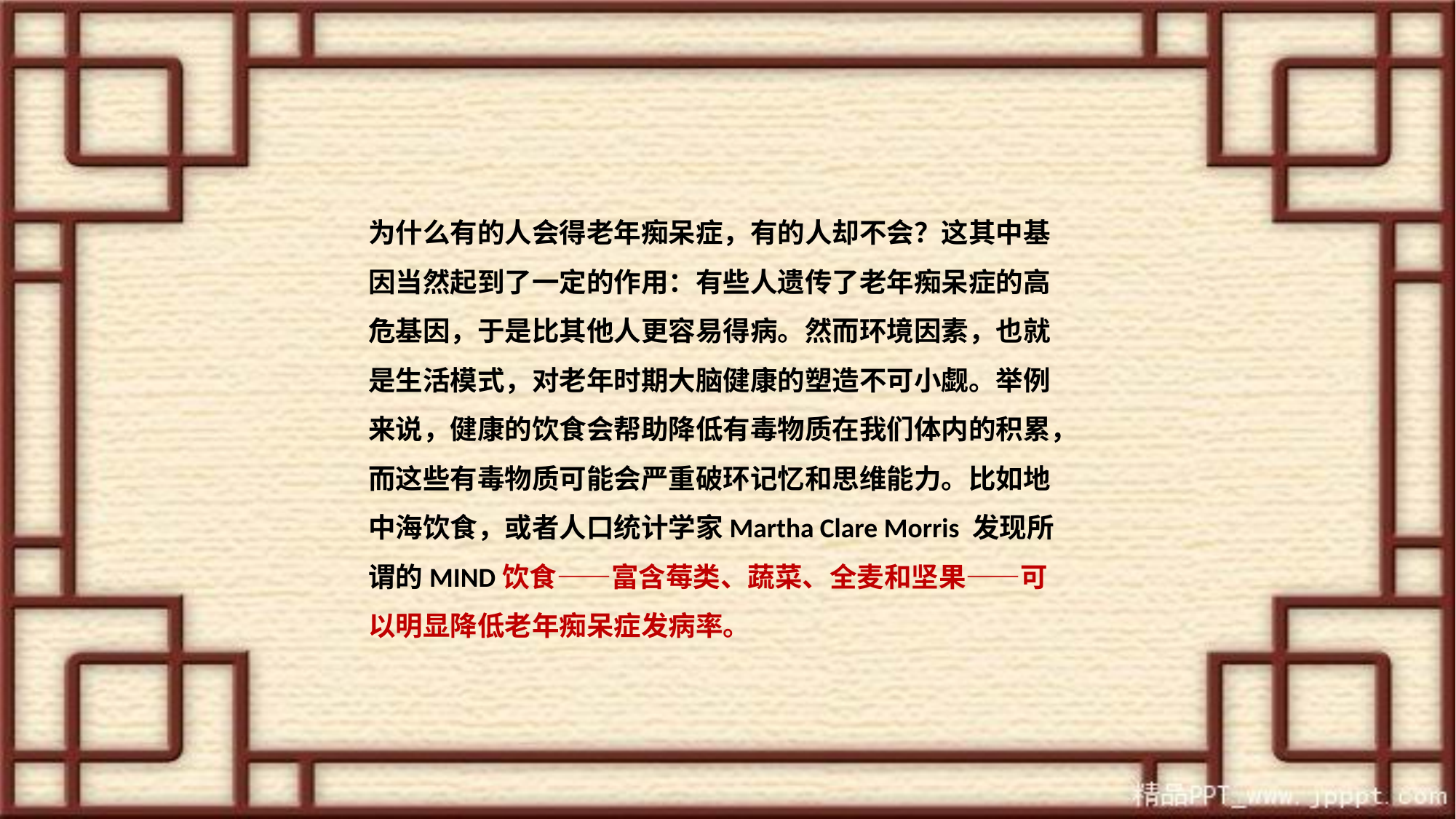

为什么有的人会得老年痴呆症，有的人却不会？这其中基因当然起到了一定的作用：有些人遗传了老年痴呆症的高危基因，于是比其他人更容易得病。然而环境因素，也就是生活模式，对老年时期大脑健康的塑造不可小觑。举例来说，健康的饮食会帮助降低有毒物质在我们体内的积累，而这些有毒物质可能会严重破环记忆和思维能力。比如地中海饮食，或者人口统计学家Martha Clare Morris 发现所谓的MIND饮食——富含莓类、蔬菜、全麦和坚果——可以明显降低老年痴呆症发病率。